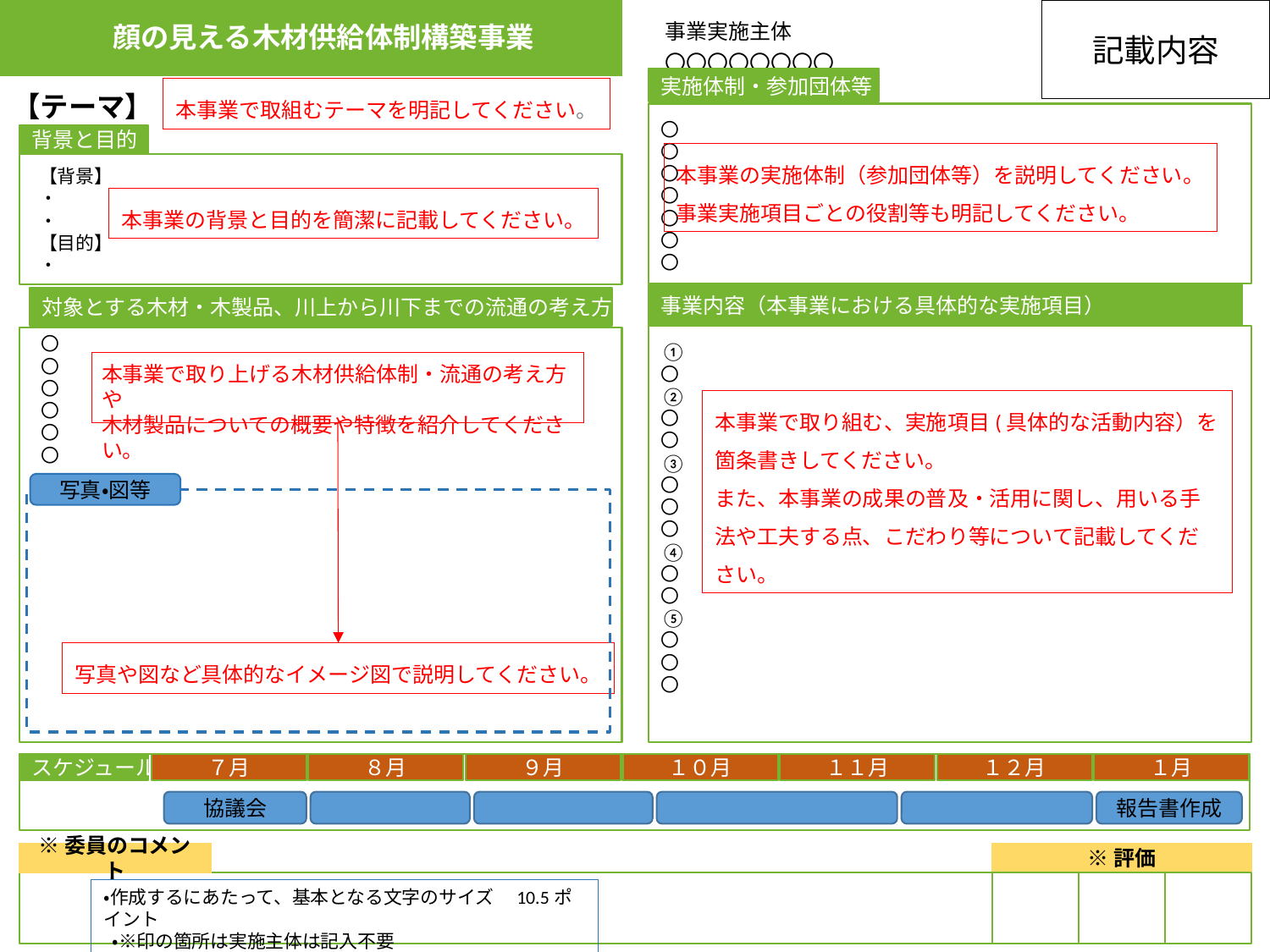

顔の見える木材供給体制構築事業
※申込Ｎｏ
記載内容
事業実施主体
〇〇〇〇〇〇〇〇
【テーマ】
実施体制・参加団体等
本事業で取組むテーマを明記してください。

〇
〇
〇
〇
〇
〇
〇
背景と目的
本事業の実施体制（参加団体等）を説明してください。
事業実施項目ごとの役割等も明記してください。

【背景】
・
・
【目的】
・
本事業の背景と目的を簡潔に記載してください。
事業内容（本事業における具体的な実施項目）
対象とする木材・木製品、川上から川下までの流通の考え方など

〇
〇
〇
〇
〇
〇

①
〇
②
〇
〇
③
〇
〇
〇
④
〇
〇
⑤
〇
〇
〇

本事業で取り上げる木材供給体制・流通の考え方や
木材製品についての概要や特徴を紹介してください。
本事業で取り組む、実施項目(具体的な活動内容）を箇条書きしてください。
また、本事業の成果の普及・活用に関し、用いる手法や工夫する点、こだわり等について記載してください。
写真・図等

写真や図など具体的なイメージ図で説明してください。
スケジュール

７月
８月
９月
１０月
１１月
１２月
１月
協議会

報告書作成
※委員のコメント
※評価

・作成するにあたって、基本となる文字のサイズ　10.5ポイント
 ・※印の箇所は実施主体は記入不要